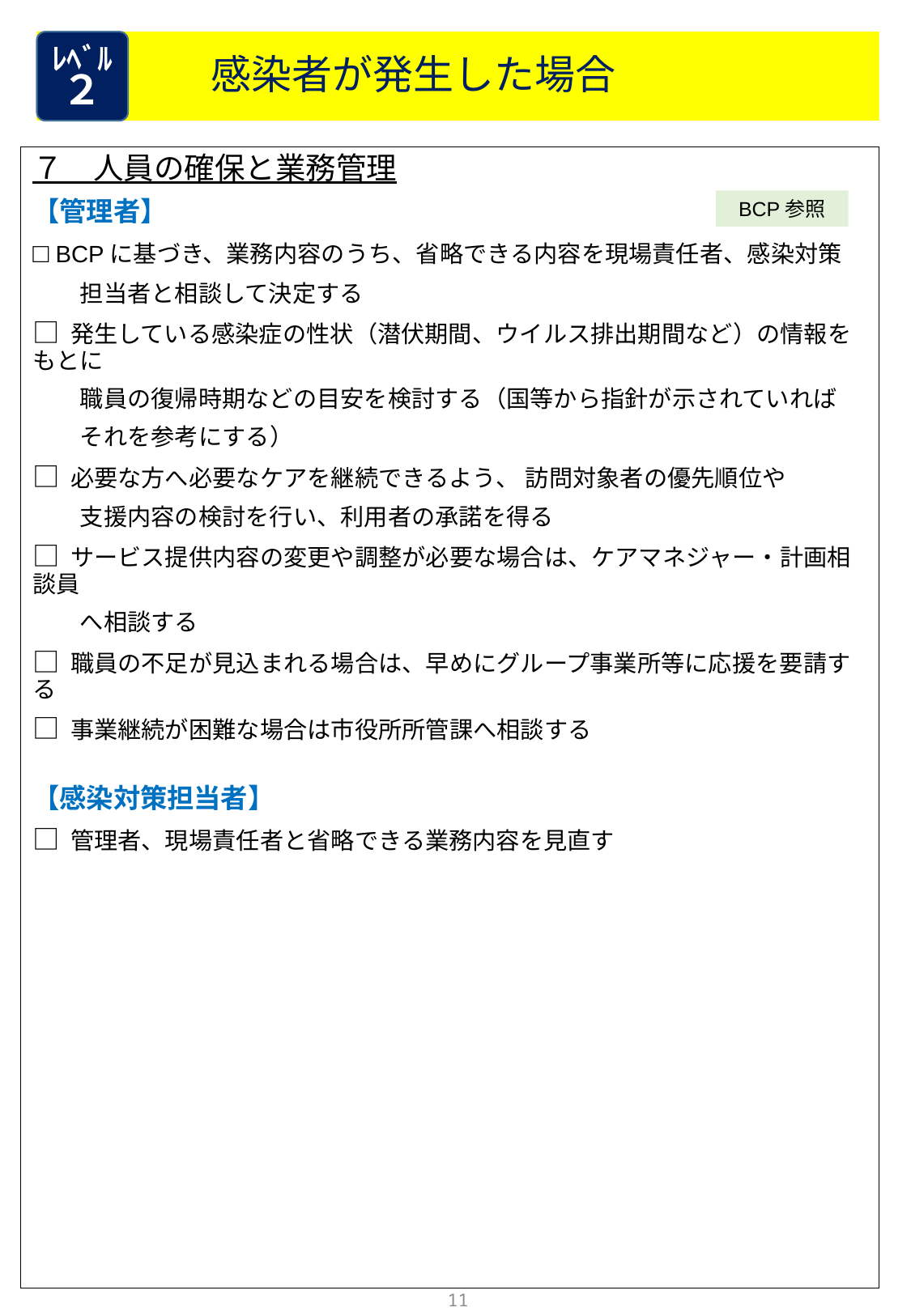

感染者が発生した場合
ﾚﾍﾞﾙ
２
７　人員の確保と業務管理
【管理者】
□ BCPに基づき、業務内容のうち、省略できる内容を現場責任者、感染対策
　　担当者と相談して決定する
□ 発生している感染症の性状（潜伏期間、ウイルス排出期間など）の情報をもとに
　　職員の復帰時期などの目安を検討する（国等から指針が示されていれば
　　それを参考にする）
□ 必要な方へ必要なケアを継続できるよう、 訪問対象者の優先順位や
　　支援内容の検討を行い、利用者の承諾を得る
□ サービス提供内容の変更や調整が必要な場合は、ケアマネジャー・計画相談員
　　へ相談する
□ 職員の不足が見込まれる場合は、早めにグループ事業所等に応援を要請する
□ 事業継続が困難な場合は市役所所管課へ相談する

【感染対策担当者】
□ 管理者、現場責任者と省略できる業務内容を見直す

BCP参照
11